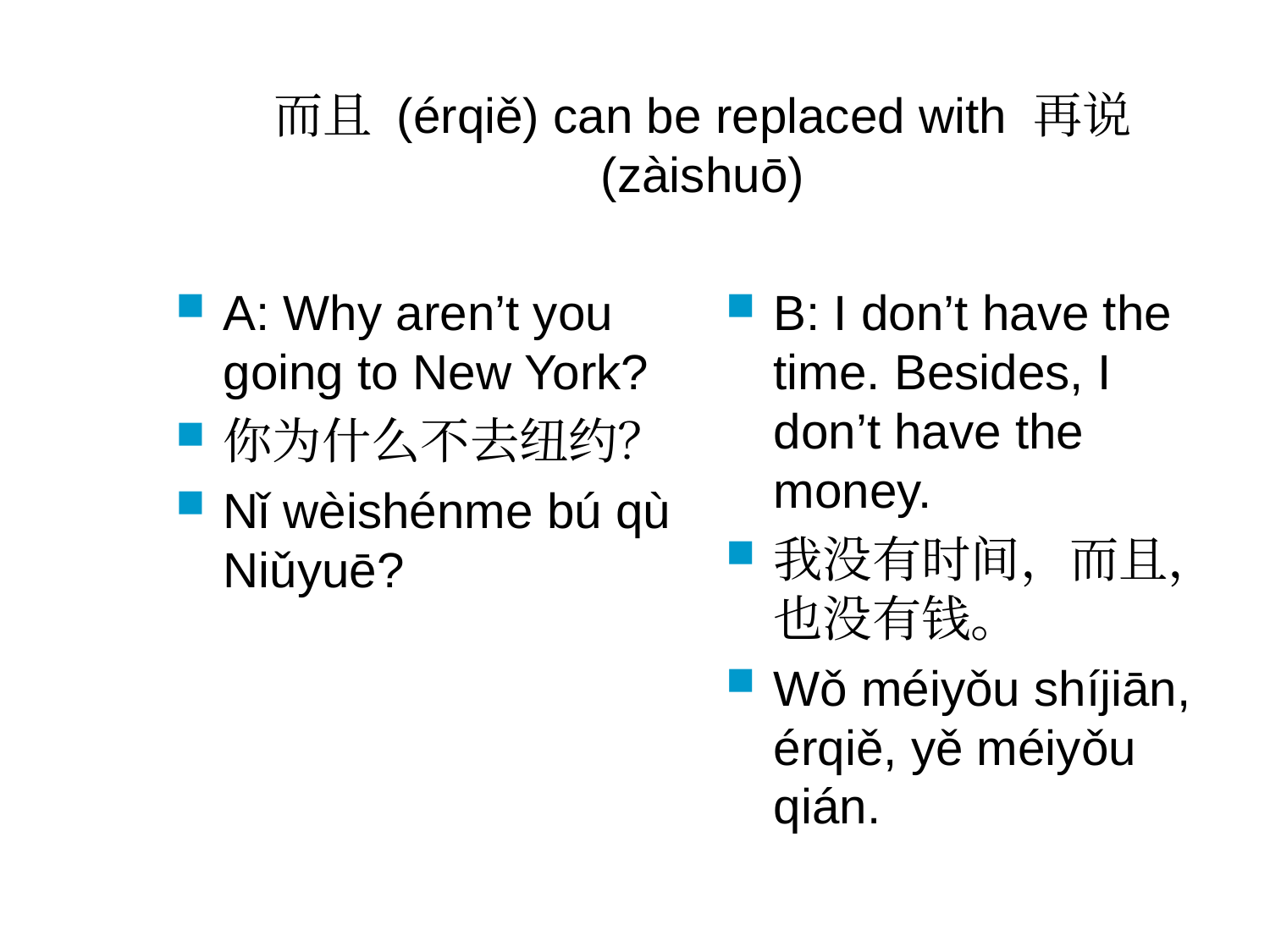

# 而且 (érqiě) can be replaced with 再说 (zàishuō)
A: Why aren’t you going to New York?
你为什么不去纽约？
Nǐ wèishénme bú qù Niǔyuē?
B: I don’t have the time. Besides, I don’t have the money.
我没有时间，而且，也没有钱。
Wǒ méiyǒu shíjiān, érqiě, yě méiyǒu qián.